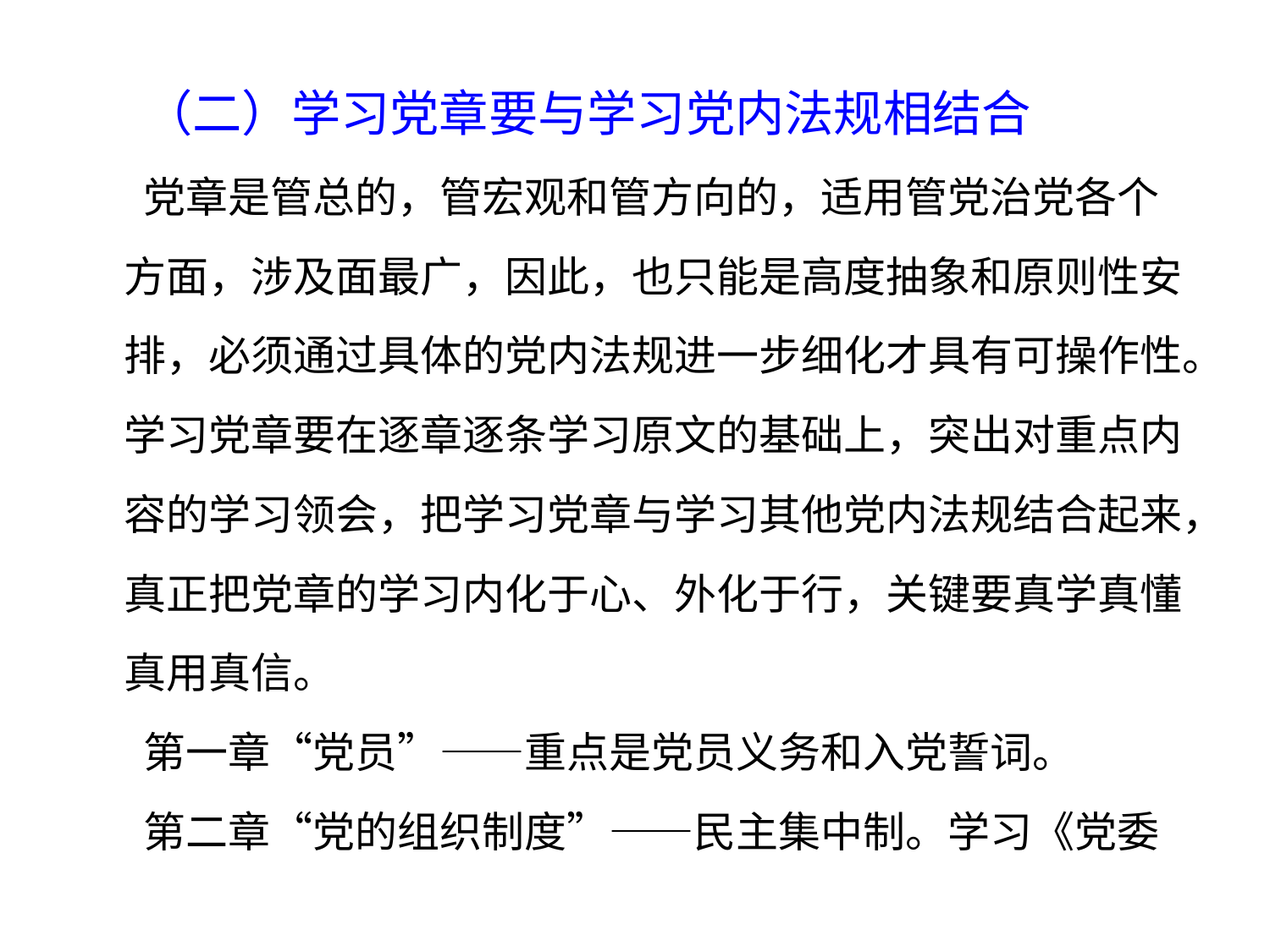

（二）学习党章要与学习党内法规相结合
      党章是管总的，管宏观和管方向的，适用管党治党各个方面，涉及面最广，因此，也只能是高度抽象和原则性安排，必须通过具体的党内法规进一步细化才具有可操作性。学习党章要在逐章逐条学习原文的基础上，突出对重点内容的学习领会，把学习党章与学习其他党内法规结合起来，真正把党章的学习内化于心、外化于行，关键要真学真懂真用真信。
      第一章“党员”——重点是党员义务和入党誓词。
      第二章“党的组织制度”——民主集中制。学习《党委